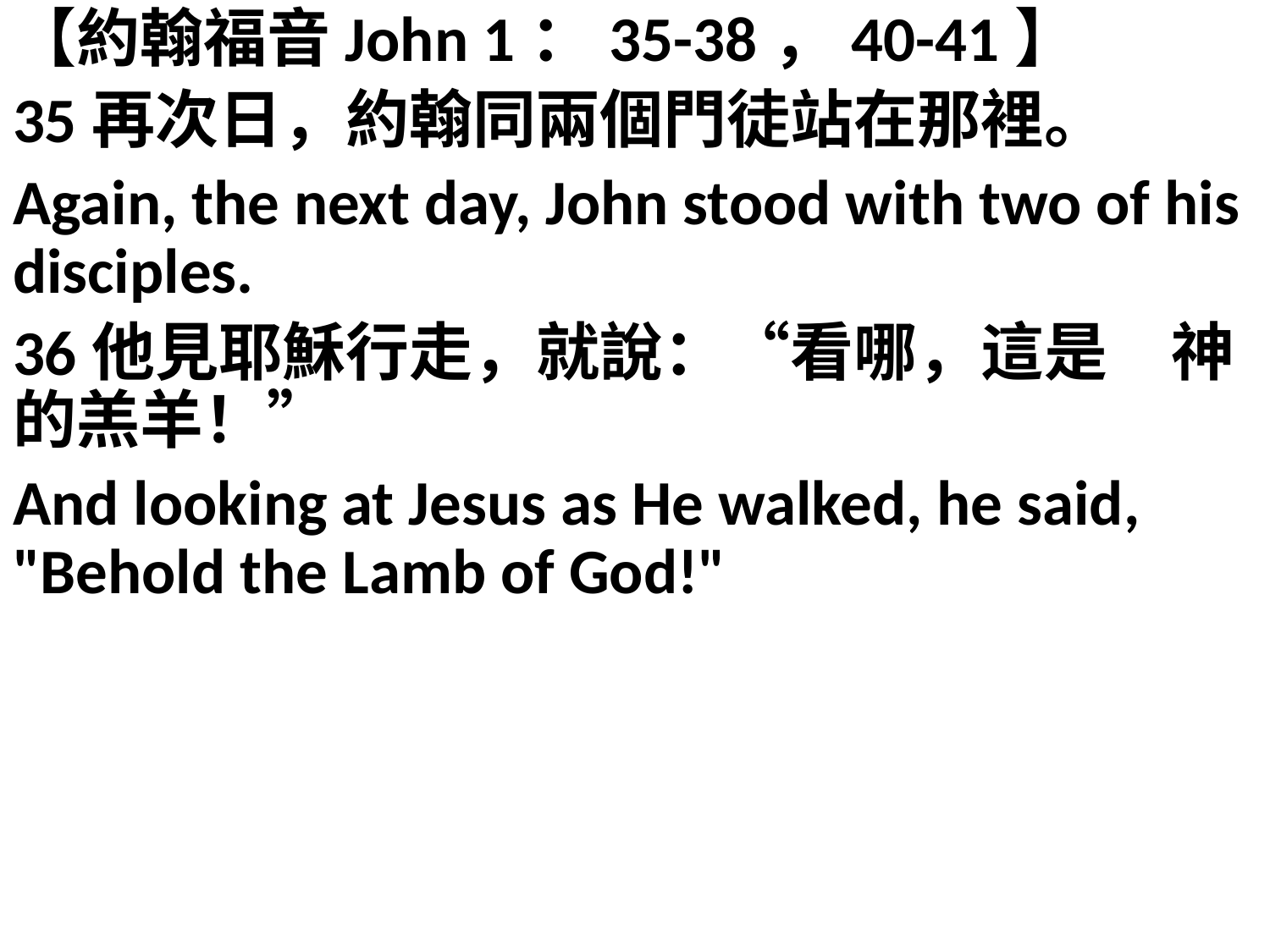

【約翰福音John 1：35-38，40-41】
35再次日，約翰同兩個門徒站在那裡。
Again, the next day, John stood with two of his disciples.
36他見耶穌行走，就說：“看哪，這是　神的羔羊！”
And looking at Jesus as He walked, he said, "Behold the Lamb of God!"